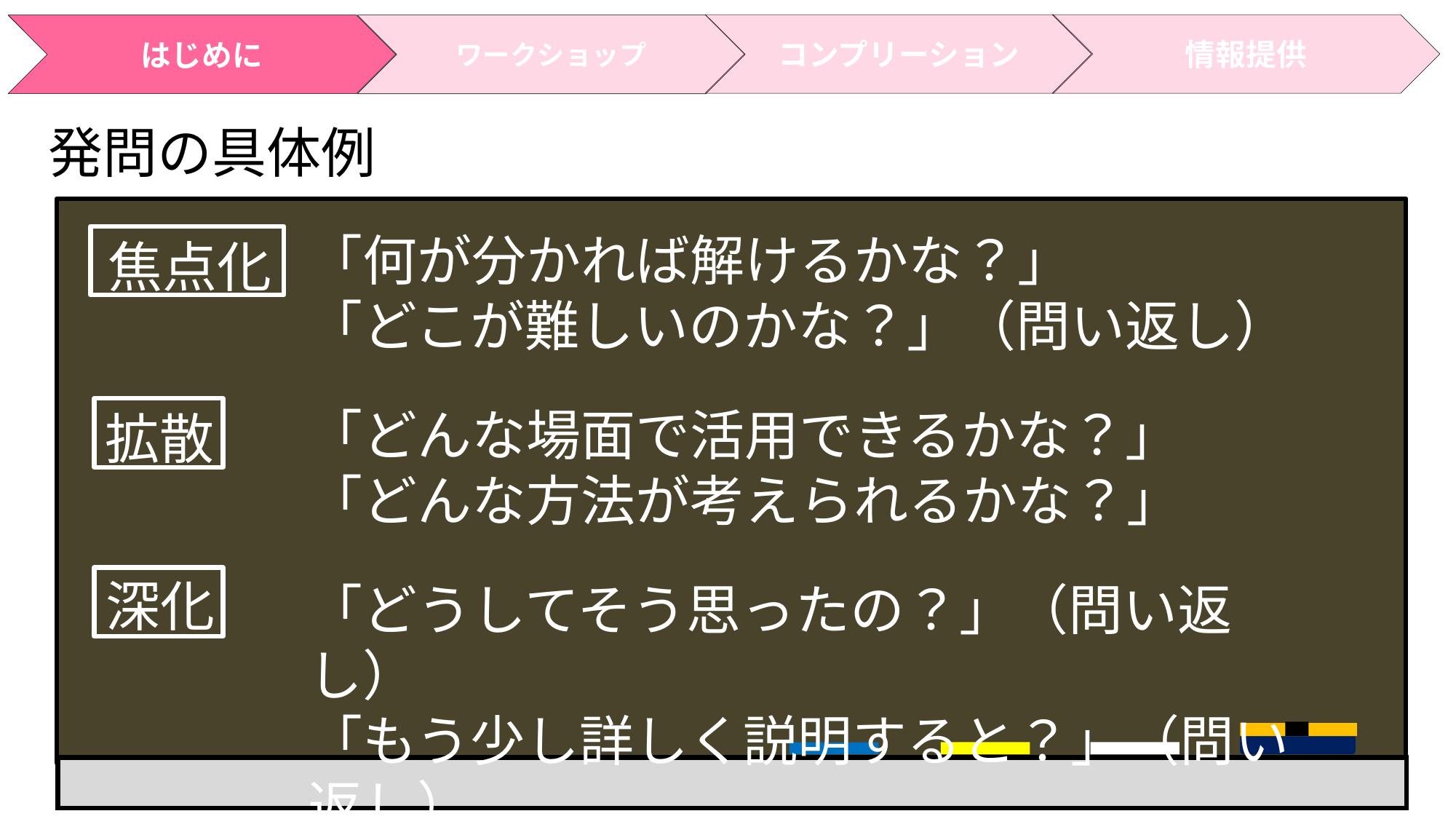

情報提供
コンプリーション
はじめに
ワークショップ
発問の具体例

「何が分かれば解けるかな？」
「どこが難しいのかな？」（問い返し）

「どんな場面で活用できるかな？」
「どんな方法が考えられるかな？」

「どうしてそう思ったの？」（問い返し）
「もう少し詳しく説明すると？」（問い返し）

焦点化

拡散

深化